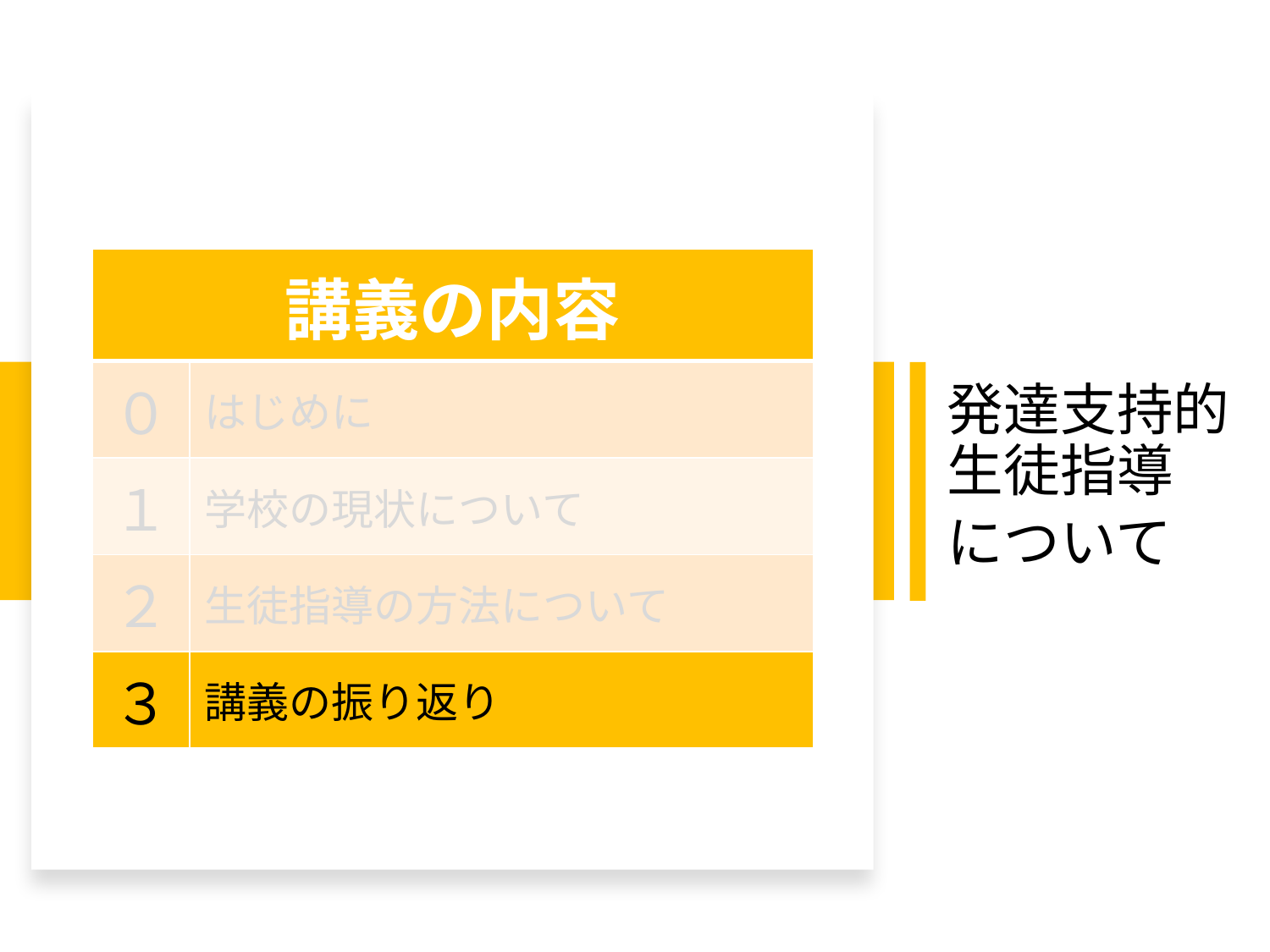

| 講義の内容 |  |
| --- | --- |
| ０ | はじめに |
| １ | 学校の現状について |
| ２ | 生徒指導の方法について |
| ３ | 講義の振り返り |
発達支持的生徒指導
について